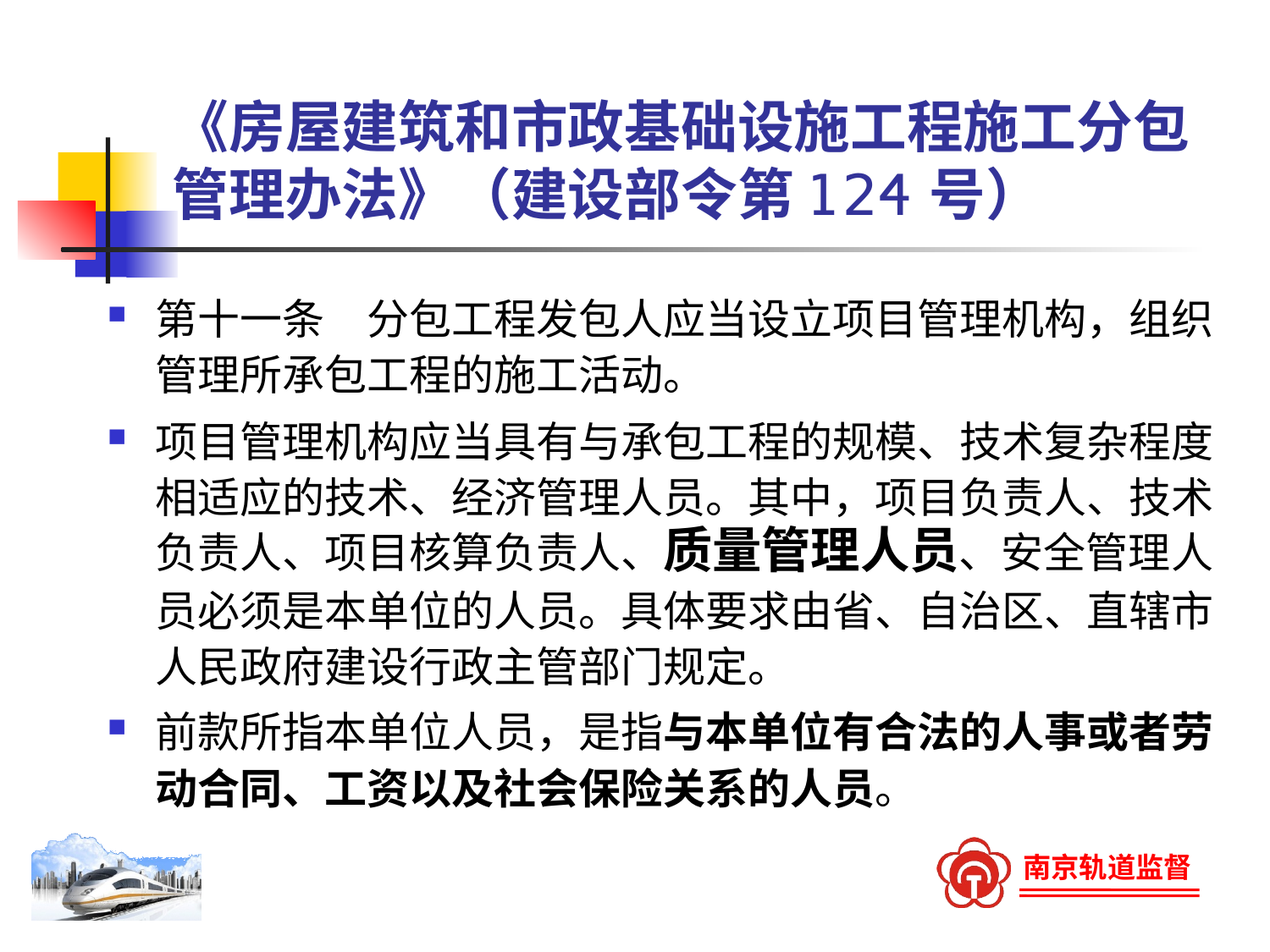

# 《房屋建筑和市政基础设施工程施工分包管理办法》（建设部令第124号）
第十一条　分包工程发包人应当设立项目管理机构，组织管理所承包工程的施工活动。
项目管理机构应当具有与承包工程的规模、技术复杂程度相适应的技术、经济管理人员。其中，项目负责人、技术负责人、项目核算负责人、质量管理人员、安全管理人员必须是本单位的人员。具体要求由省、自治区、直辖市人民政府建设行政主管部门规定。
前款所指本单位人员，是指与本单位有合法的人事或者劳动合同、工资以及社会保险关系的人员。